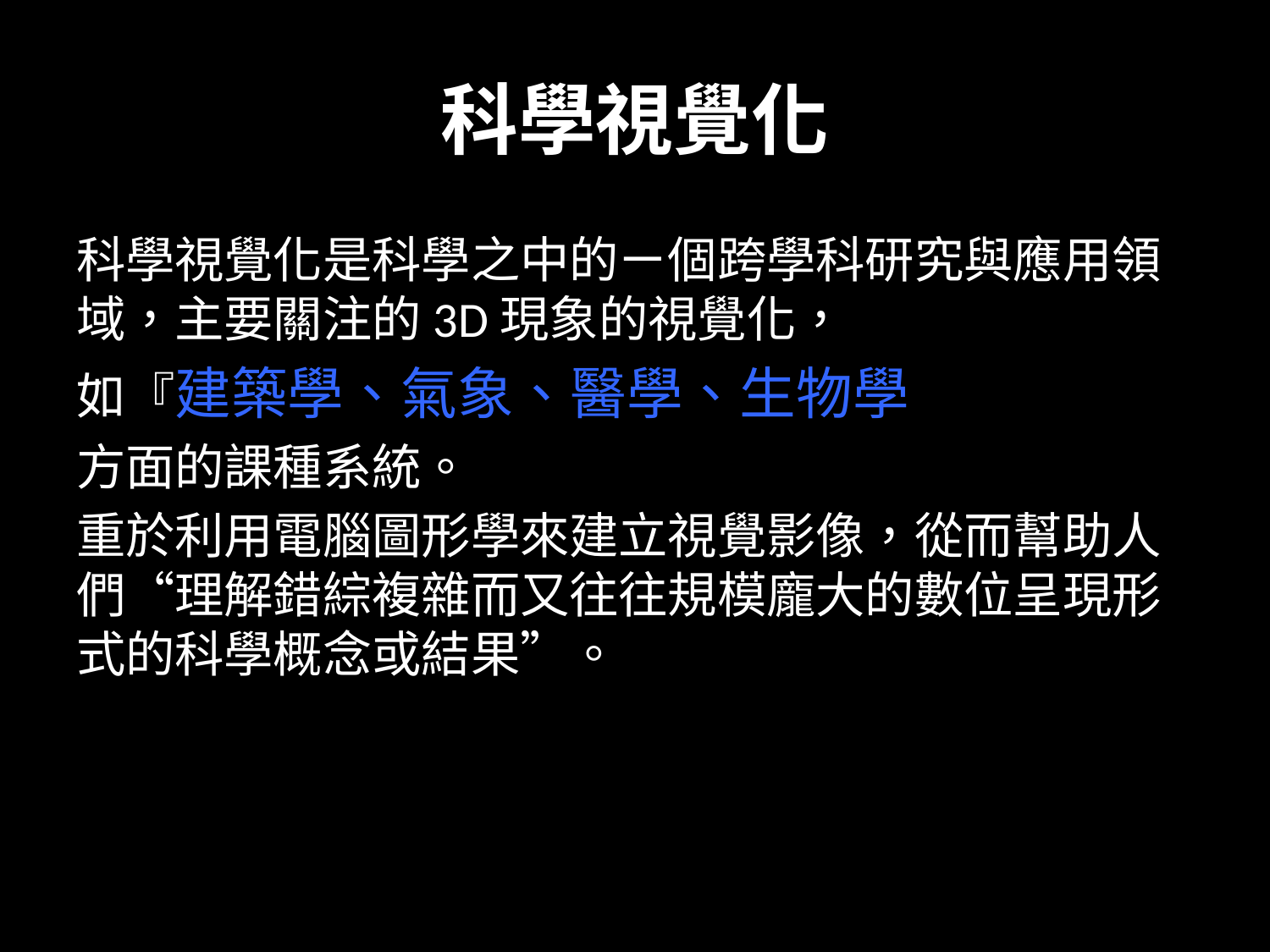

# 科學視覺化
科學視覺化是科學之中的ㄧ個跨學科研究與應用領域，主要關注的3D現象的視覺化，
如『建築學、氣象、醫學、生物學』
方面的課種系統。
重於利用電腦圖形學來建立視覺影像，從而幫助人們“理解錯綜複雜而又往往規模龐大的數位呈現形式的科學概念或結果”。